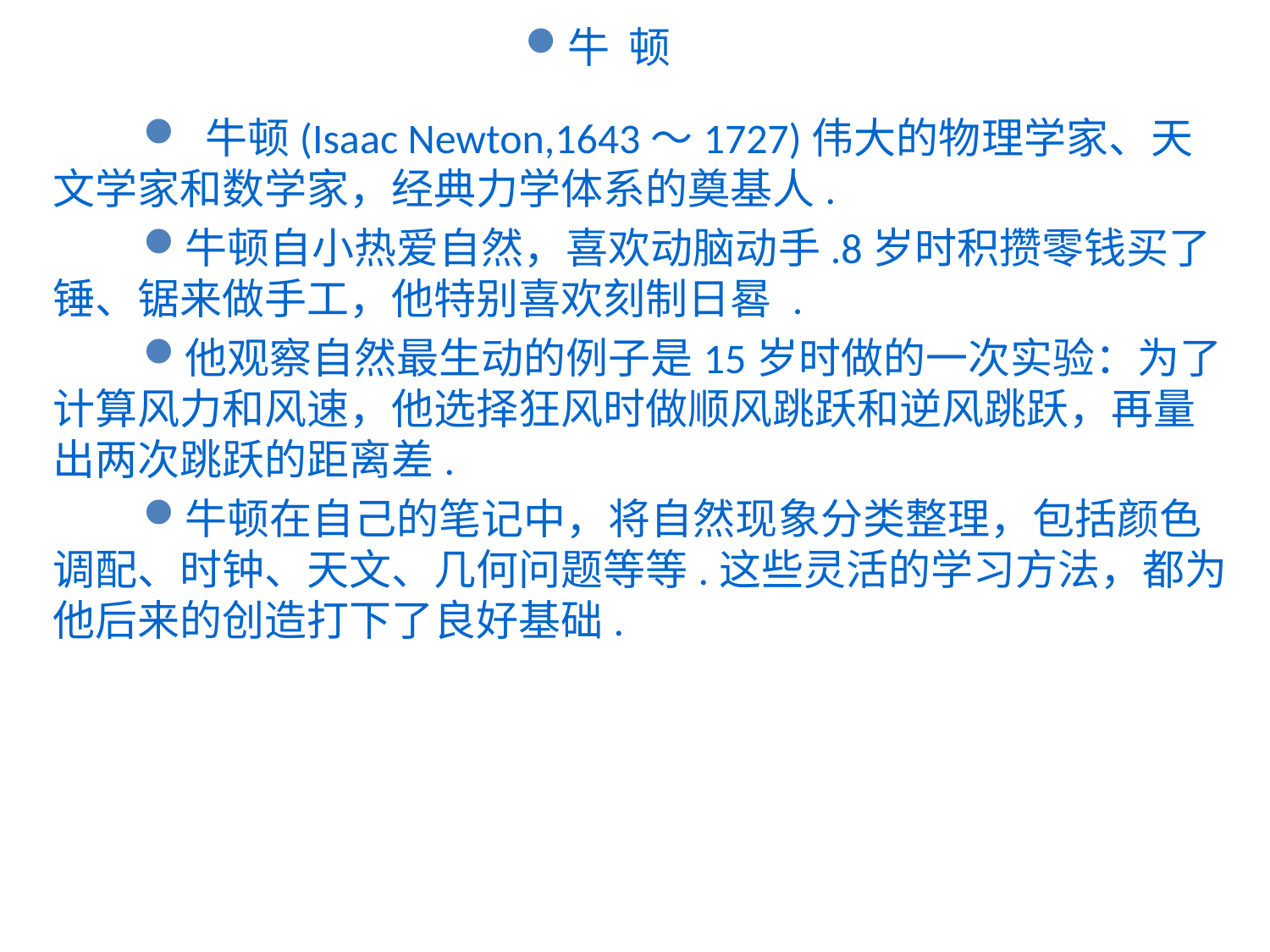

牛  顿
 牛顿(Isaac Newton,1643～1727)伟大的物理学家、天文学家和数学家，经典力学体系的奠基人.
牛顿自小热爱自然，喜欢动脑动手.8岁时积攒零钱买了锤、锯来做手工，他特别喜欢刻制日晷 .
他观察自然最生动的例子是15岁时做的一次实验：为了计算风力和风速，他选择狂风时做顺风跳跃和逆风跳跃，再量出两次跳跃的距离差.
牛顿在自己的笔记中，将自然现象分类整理，包括颜色调配、时钟、天文、几何问题等等.这些灵活的学习方法，都为他后来的创造打下了良好基础.